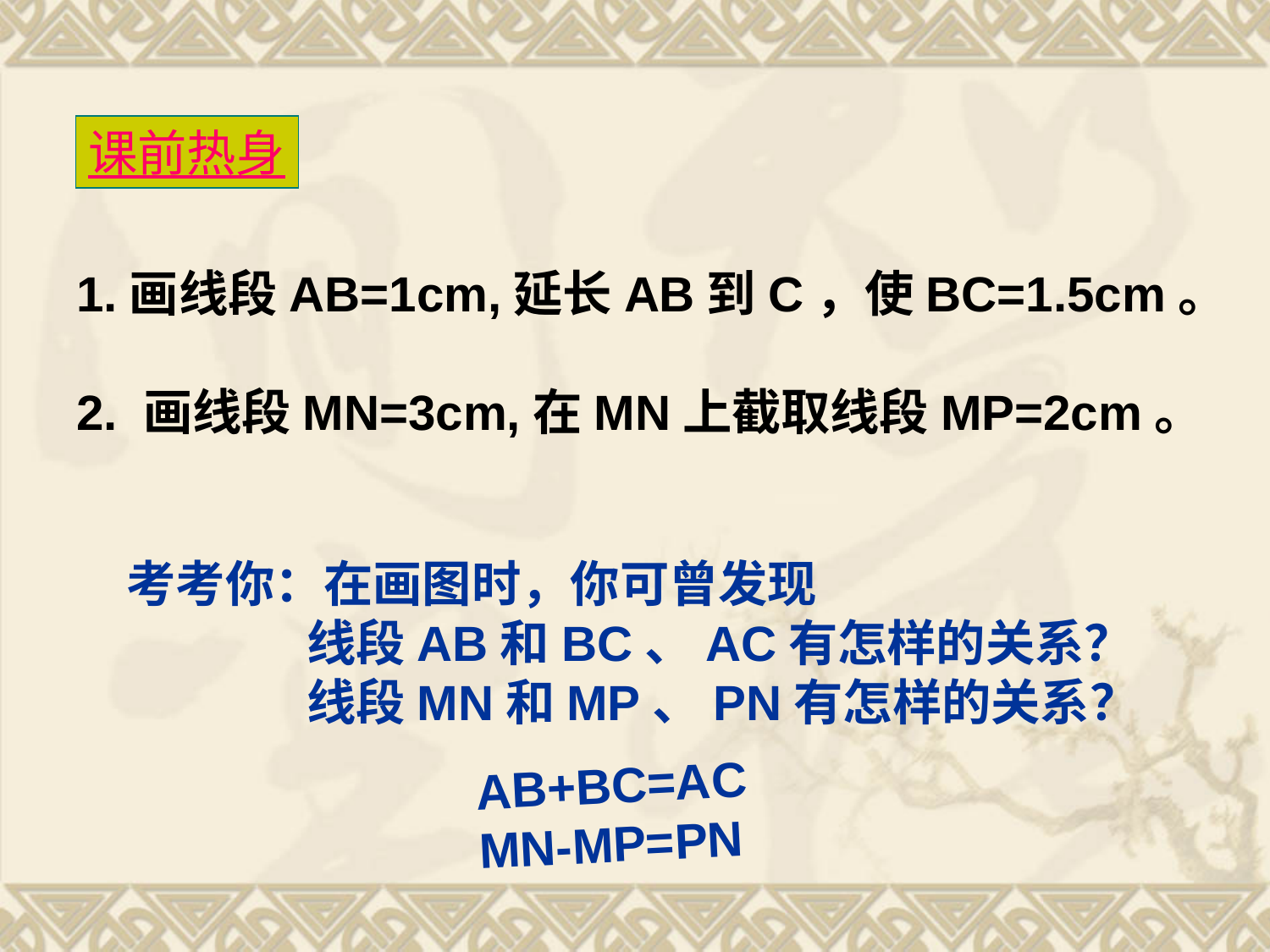

课前热身
1.画线段AB=1cm,延长AB到C，使BC=1.5cm。

2. 画线段MN=3cm,在MN上截取线段MP=2cm。
考考你：在画图时，你可曾发现
               线段AB和BC、AC有怎样的关系？
               线段MN和MP、PN有怎样的关系？
AB+BC=AC
MN-MP=PN